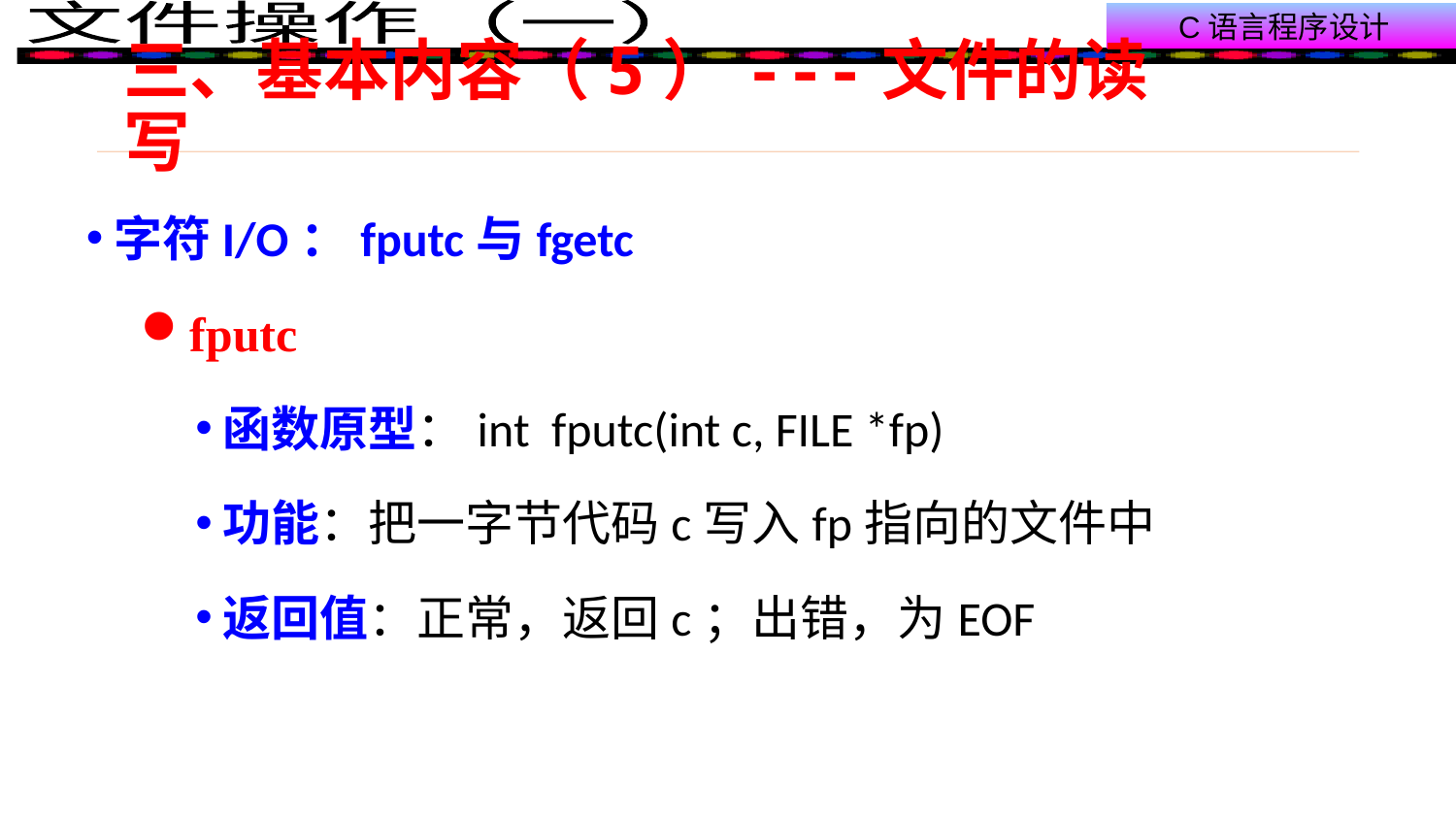

# 三、基本内容（5）---文件的读写
字符I/O：fputc与fgetc
fputc
函数原型：int  fputc(int c, FILE *fp)
功能：把一字节代码c写入fp指向的文件中
返回值：正常，返回c；出错，为EOF